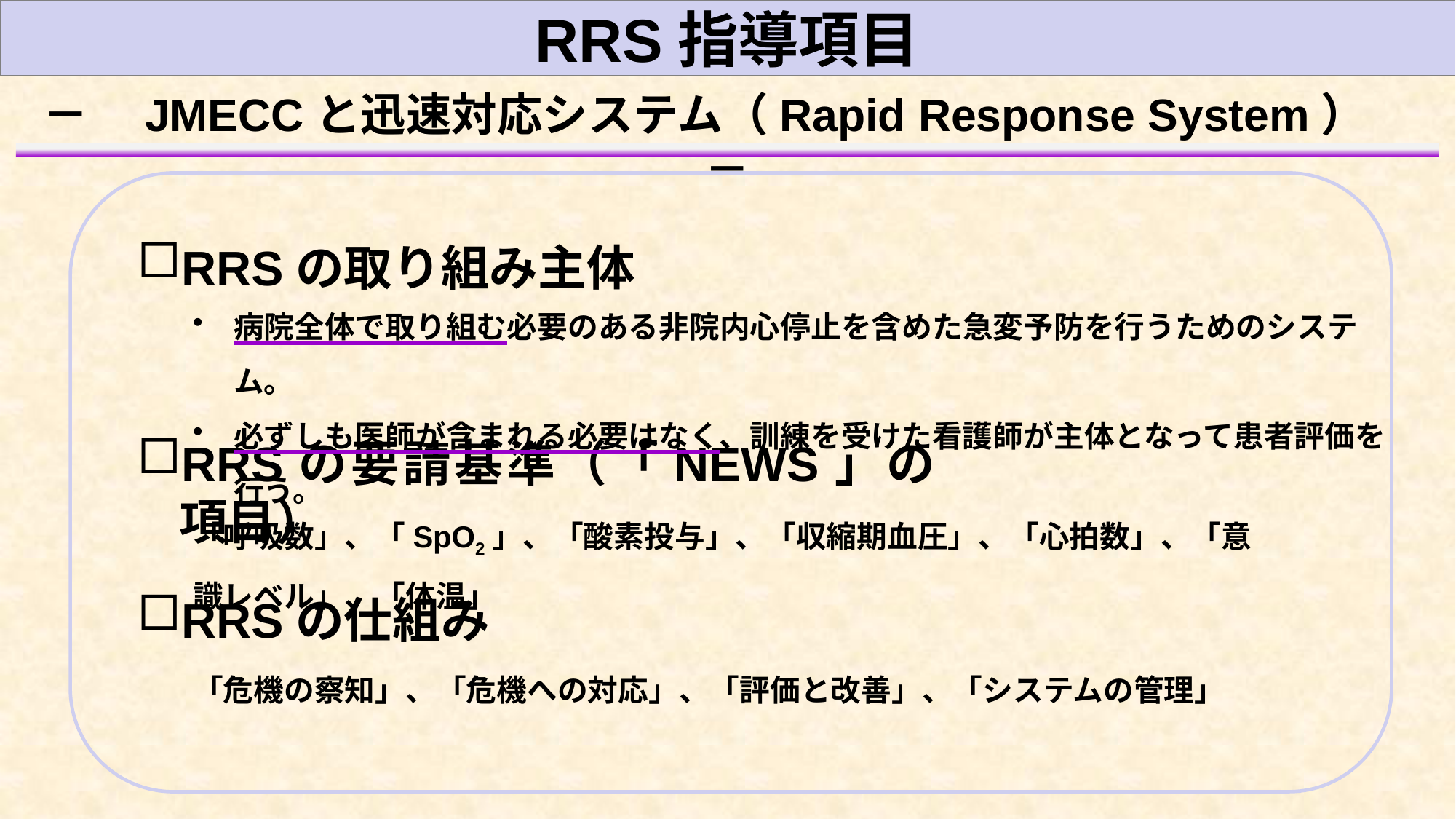

RRS指導項目
－　JMECCと迅速対応システム（Rapid Response System）　－

RRSの取り組み主体
病院全体で取り組む必要のある非院内心停止を含めた急変予防を行うためのシステム。
必ずしも医師が含まれる必要はなく、訓練を受けた看護師が主体となって患者評価を行う。
RRSの要請基準（「NEWS」の項目）
「呼吸数」、「SpO2」、「酸素投与」、「収縮期血圧」、「心拍数」、「意識レベル」、「体温」
RRSの仕組み
「危機の察知」、「危機への対応」、「評価と改善」、「システムの管理」